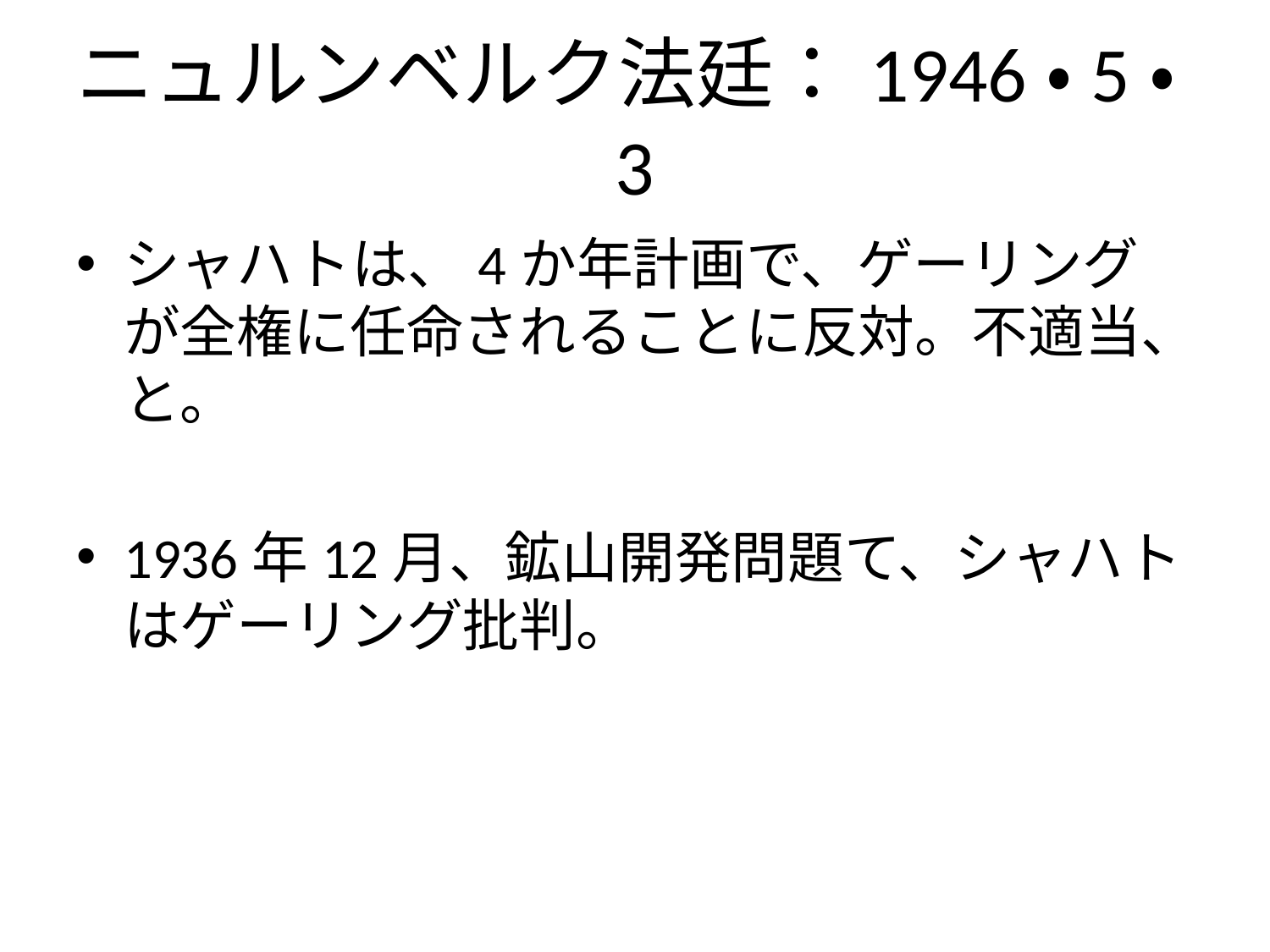

# ニュルンベルク法廷：1946・5・3
シャハトは、4か年計画で、ゲーリングが全権に任命されることに反対。不適当、と。

1936年12月、鉱山開発問題て、シャハトはゲーリング批判。